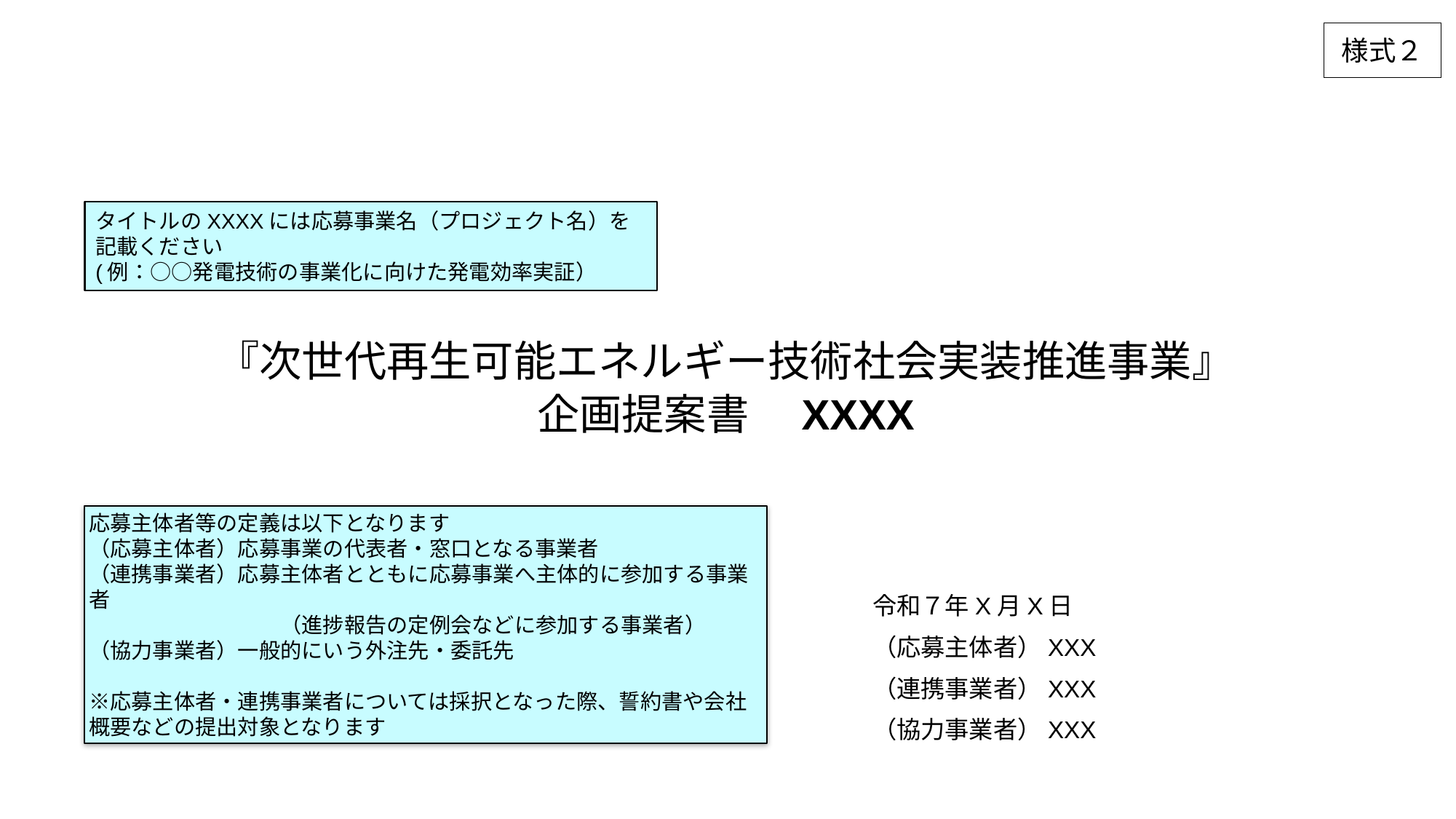

様式２
タイトルのXXXXには応募事業名（プロジェクト名）を記載ください
(例：○○発電技術の事業化に向けた発電効率実証）
『次世代再生可能エネルギー技術社会実装推進事業』
企画提案書　XXXX
応募主体者等の定義は以下となります
（応募主体者）応募事業の代表者・窓口となる事業者
（連携事業者）応募主体者とともに応募事業へ主体的に参加する事業者
　　　　　　　　　（進捗報告の定例会などに参加する事業者）
（協力事業者）一般的にいう外注先・委託先
※応募主体者・連携事業者については採択となった際、誓約書や会社概要などの提出対象となります
令和７年X月X日
（応募主体者）XXX
（連携事業者）XXX
（協力事業者）XXX